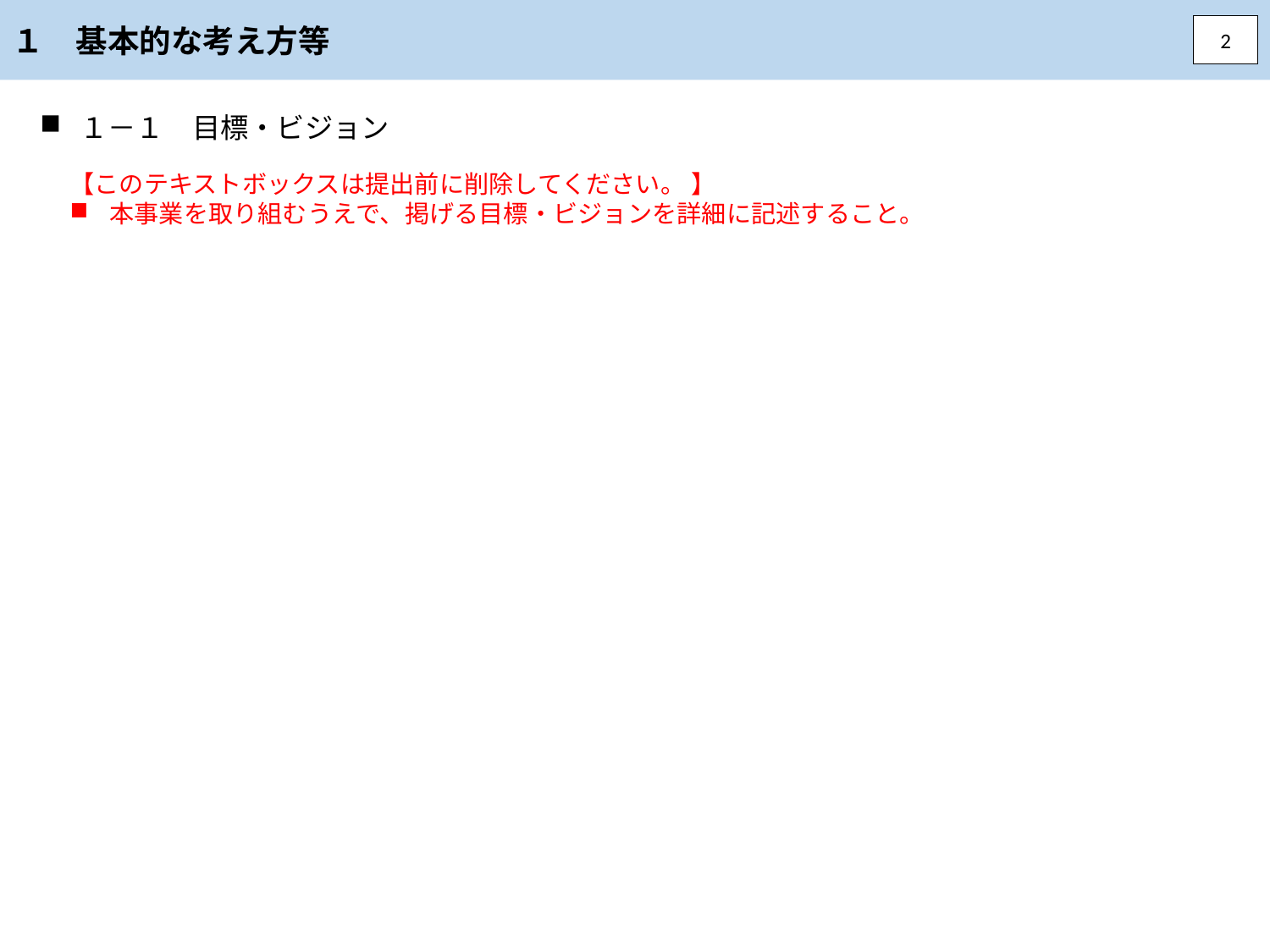

１　基本的な考え方等
2
１－１　目標・ビジョン
【このテキストボックスは提出前に削除してください。 】
本事業を取り組むうえで、掲げる目標・ビジョンを詳細に記述すること。